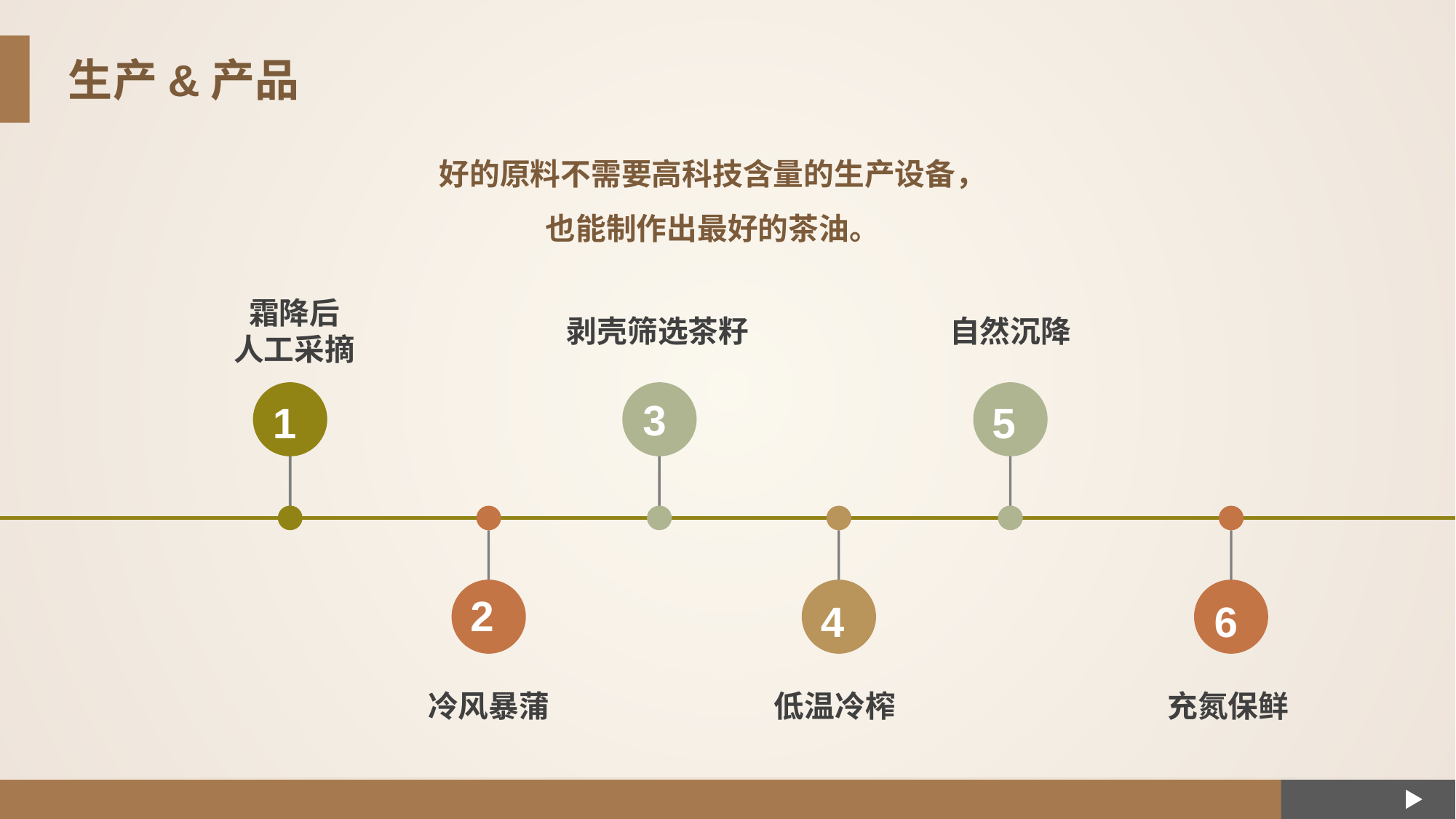

生产&产品
好的原料不需要高科技含量的生产设备，
也能制作出最好的茶油。
霜降后
人工采摘
剥壳筛选茶籽
自然沉降

1

3

5

2

4

6
冷风暴蒲
低温冷榨
充氮保鲜